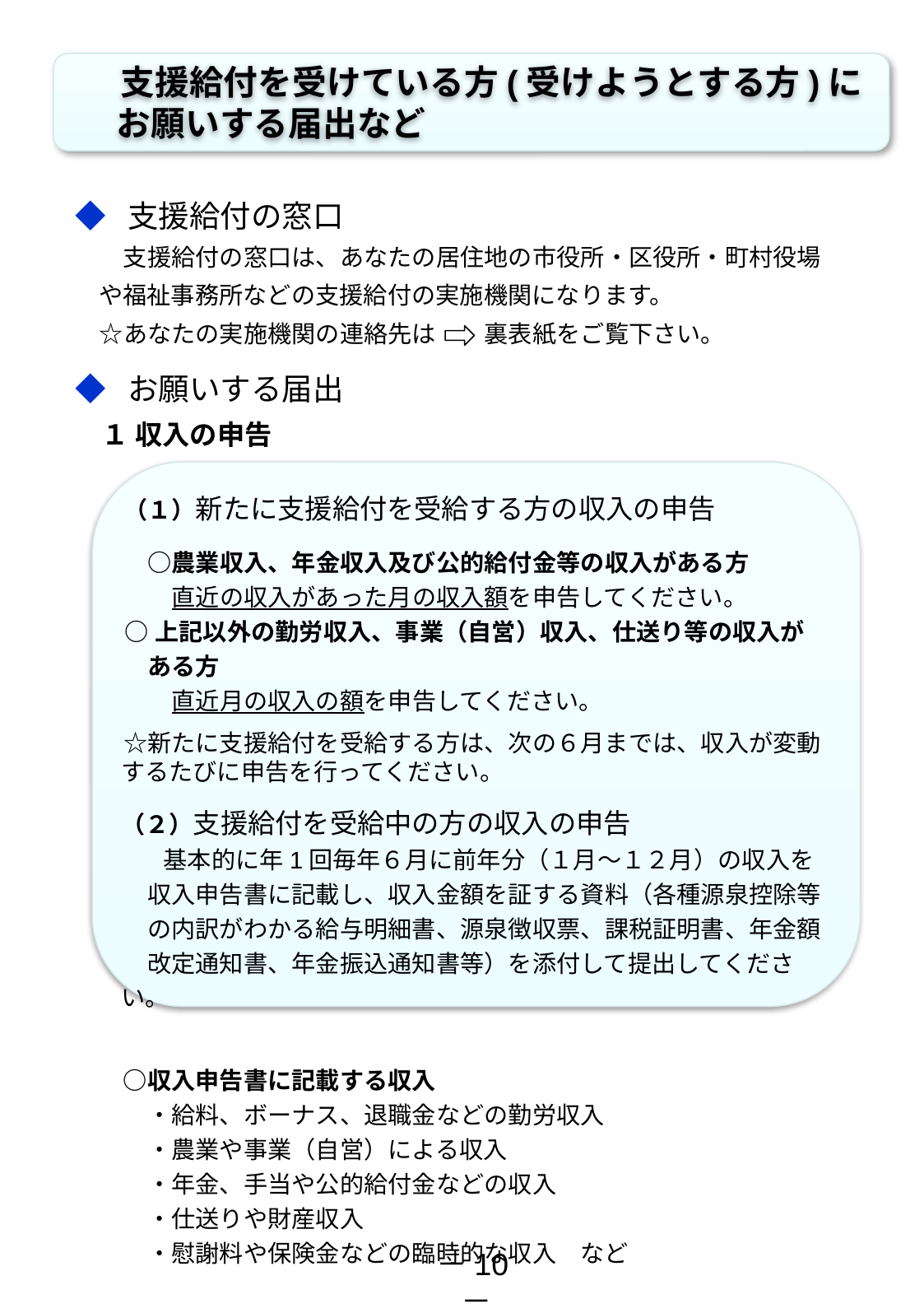

支援給付を受けている方(受けようとする方)に
　   お願いする届出など
◆  支援給付の窓口
　　支援給付の窓口は、あなたの居住地の市役所・区役所・町村役場や福祉事務所などの支援給付の実施機関になります。

　☆あなたの実施機関の連絡先は　　裏表紙をご覧下さい。

◆  お願いする届出
   １ 収入の申告

　　（１）新たに支援給付を受給する方の収入の申告

　　　○農業収入、年金収入及び公的給付金等の収入がある方
　　　　直近の収入があった月の収入額を申告してください。
         ○上記以外の勤労収入、事業（自営）収入、仕送り等の収入が
　　　ある方
　　　　直近月の収入の額を申告してください。

　　☆新たに支援給付を受給する方は、次の６月までは、収入が変動するたびに申告を行ってください。

   　（２）支援給付を受給中の方の収入の申告
　　   　基本的に年1回毎年６月に前年分（１月～１２月）の収入を
　　　収入申告書に記載し、収入金額を証する資料（各種源泉控除等
　　　の内訳がわかる給与明細書、源泉徴収票、課税証明書、年金額
　　　改定通知書、年金振込通知書等）を添付して提出してください。

　　○収入申告書に記載する収入
　　　・給料、ボーナス、退職金などの勤労収入
　　　・農業や事業（自営）による収入
　　　・年金、手当や公的給付金などの収入
　　　・仕送りや財産収入
　　　・慰謝料や保険金などの臨時的な収入　など

－10－